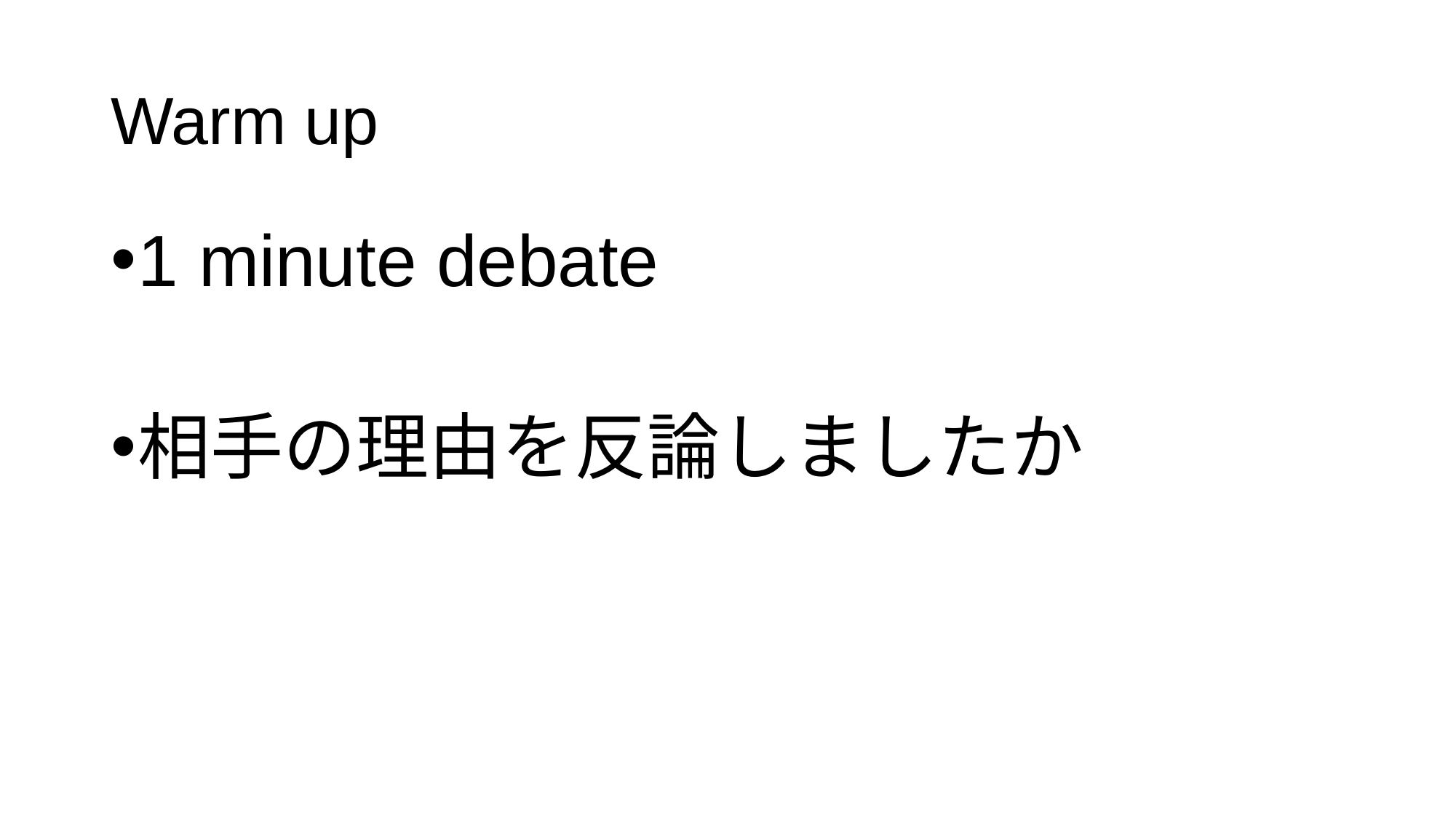

# Warm up
1 minute debate

相手の理由を反論しましたか